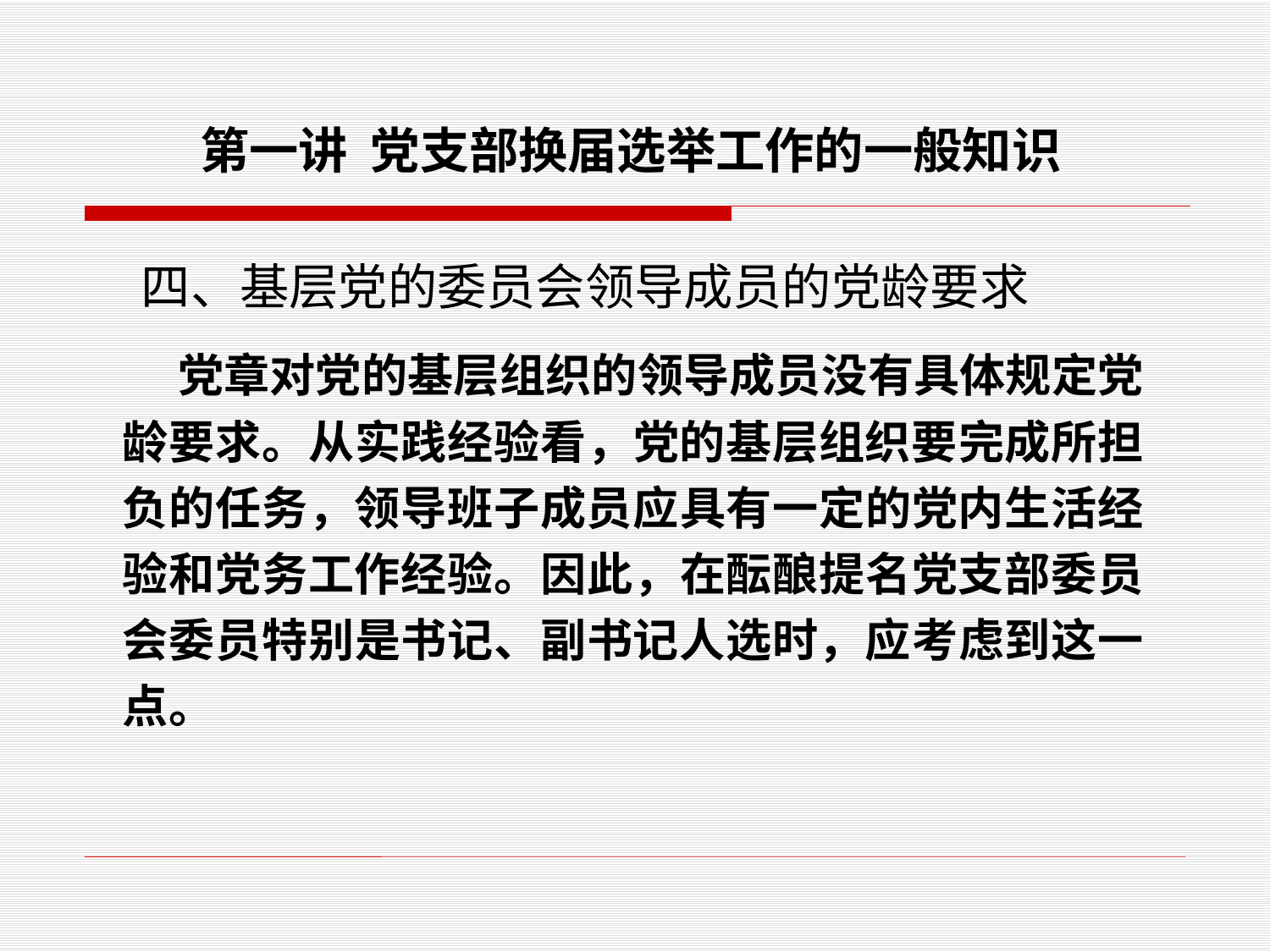

# 第一讲  党支部换届选举工作的一般知识
      四、基层党的委员会领导成员的党龄要求
         党章对党的基层组织的领导成员没有具体规定党龄要求。从实践经验看，党的基层组织要完成所担负的任务，领导班子成员应具有一定的党内生活经验和党务工作经验。因此，在酝酿提名党支部委员会委员特别是书记、副书记人选时，应考虑到这一点。